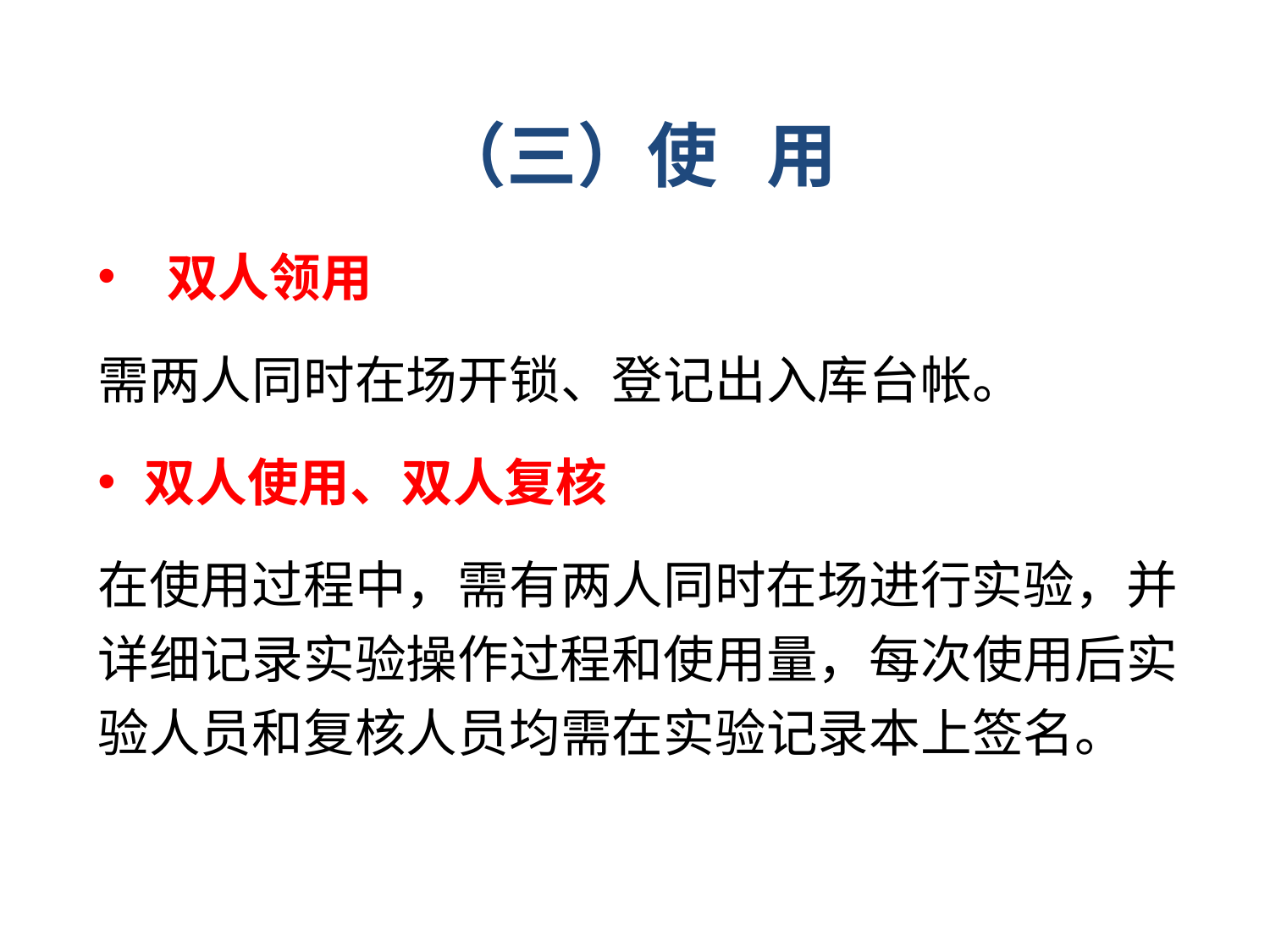

# （三）使   用
 双人领用
需两人同时在场开锁、登记出入库台帐。
双人使用、双人复核
在使用过程中，需有两人同时在场进行实验，并详细记录实验操作过程和使用量，每次使用后实验人员和复核人员均需在实验记录本上签名。